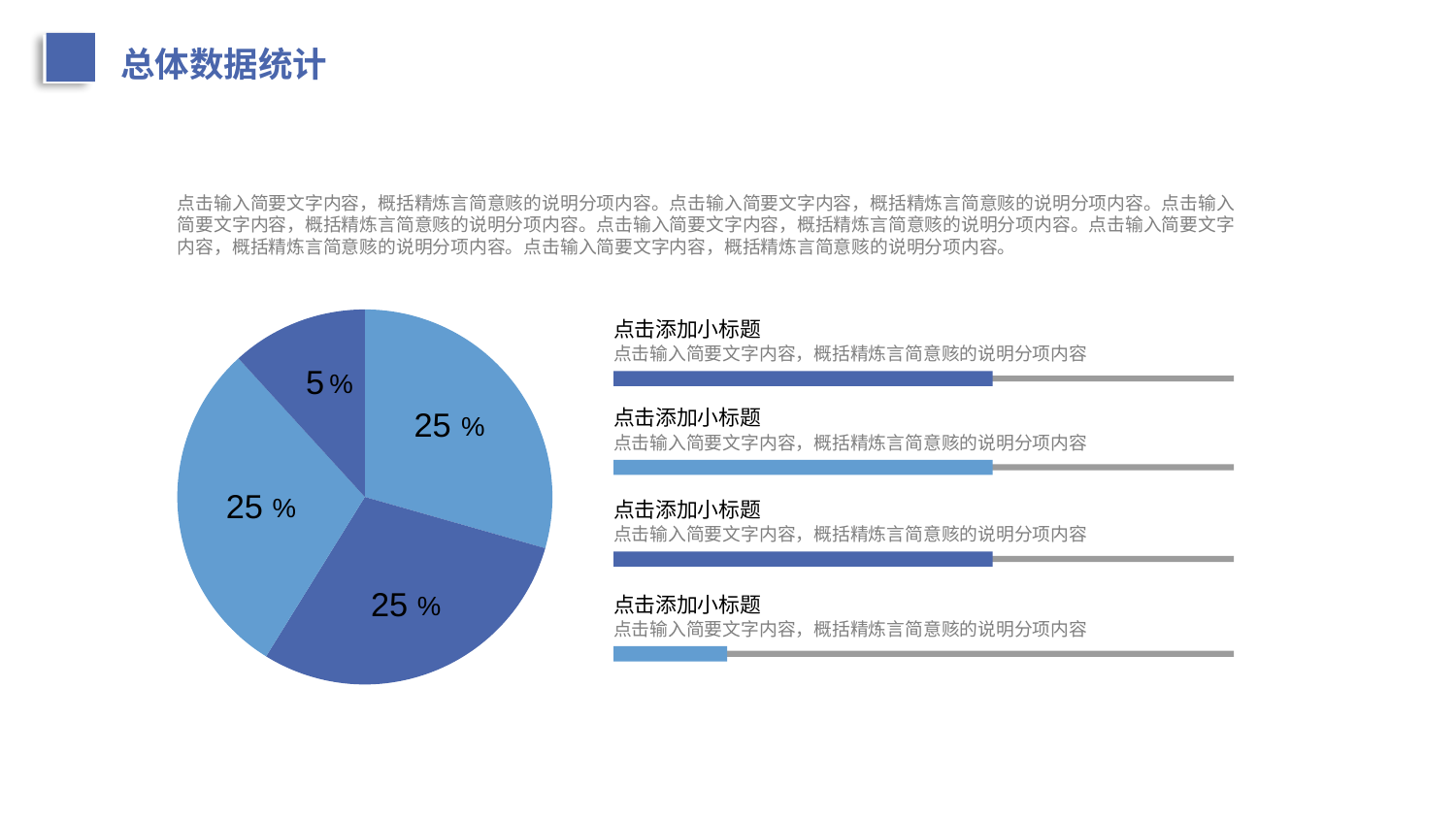

总体数据统计

点击输入简要文字内容，概括精炼言简意赅的说明分项内容。点击输入简要文字内容，概括精炼言简意赅的说明分项内容。点击输入简要文字内容，概括精炼言简意赅的说明分项内容。点击输入简要文字内容，概括精炼言简意赅的说明分项内容。点击输入简要文字内容，概括精炼言简意赅的说明分项内容。点击输入简要文字内容，概括精炼言简意赅的说明分项内容。

### Chart:

| Category | Sales |
|---|---|
| 1st Qtr | 25.0 |
| 2nd Qtr | 25.0 |
| 3rd Qtr | 25.0 |
| 4th Qtr | 10.0 |
点击添加小标题
点击输入简要文字内容，概括精炼言简意赅的说明分项内容
5
%

25
点击添加小标题
%
点击输入简要文字内容，概括精炼言简意赅的说明分项内容

25
%
点击添加小标题
点击输入简要文字内容，概括精炼言简意赅的说明分项内容

25
%
点击添加小标题
点击输入简要文字内容，概括精炼言简意赅的说明分项内容